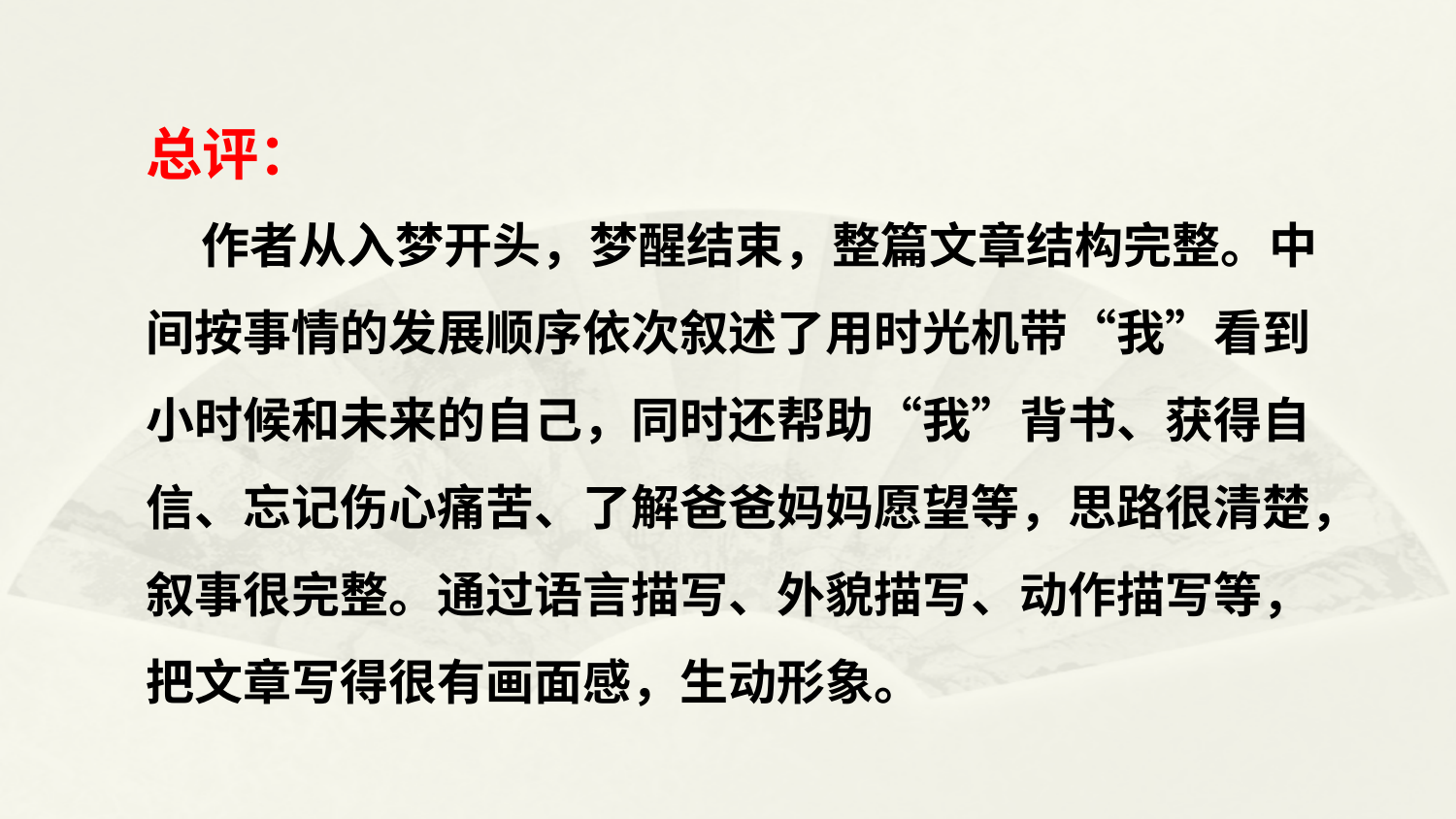

总评：
    作者从入梦开头，梦醒结束，整篇文章结构完整。中间按事情的发展顺序依次叙述了用时光机带“我”看到小时候和未来的自己，同时还帮助“我”背书、获得自信、忘记伤心痛苦、了解爸爸妈妈愿望等，思路很清楚，叙事很完整。通过语言描写、外貌描写、动作描写等，把文章写得很有画面感，生动形象。